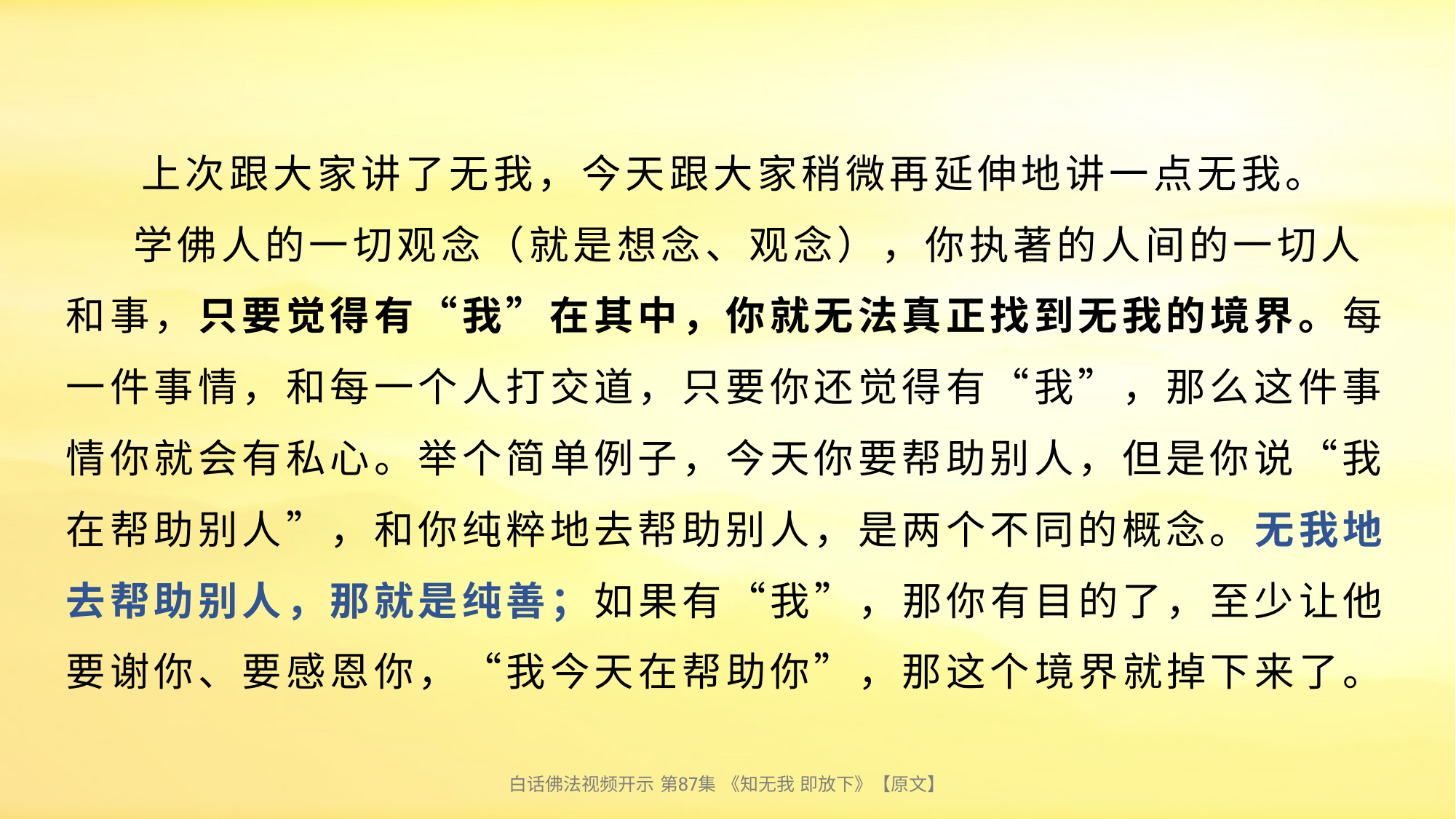

# 上次跟大家讲了无我，今天跟大家稍微再延伸地讲一点无我。 学佛人的一切观念（就是想念、观念），你执著的人间的一切人和事，只要觉得有“我”在其中，你就无法真正找到无我的境界。每一件事情，和每一个人打交道，只要你还觉得有“我”，那么这件事情你就会有私心。举个简单例子，今天你要帮助别人，但是你说“我在帮助别人”，和你纯粹地去帮助别人，是两个不同的概念。无我地去帮助别人，那就是纯善；如果有“我”，那你有目的了，至少让他要谢你、要感恩你，“我今天在帮助你”，那这个境界就掉下来了。
白话佛法视频开示 第87集 《知无我 即放下》【原文】